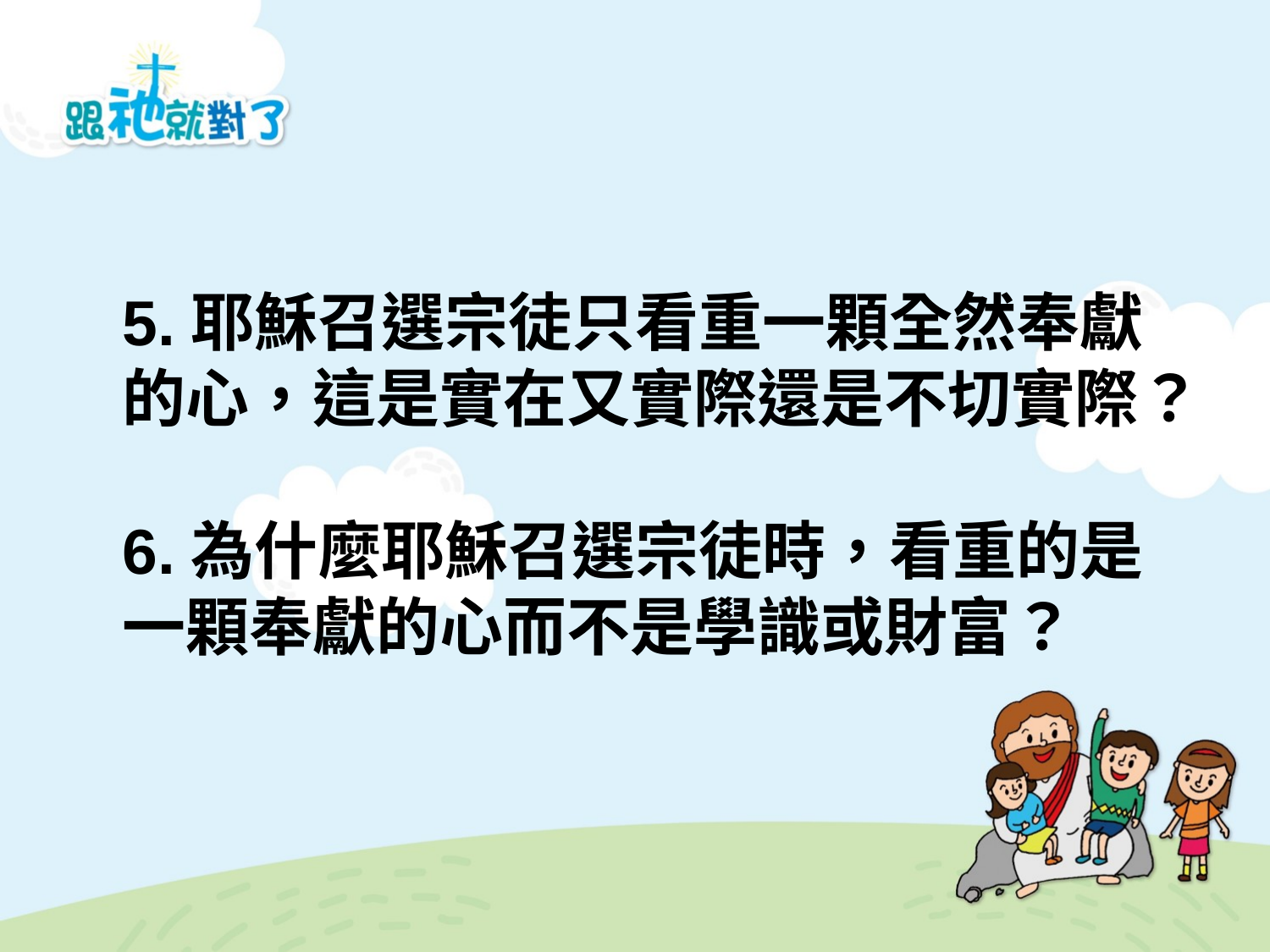

5.耶穌召選宗徒只看重一顆全然奉獻的心，這是實在又實際還是不切實際？

6.為什麼耶穌召選宗徒時，看重的是一顆奉獻的心而不是學識或財富？